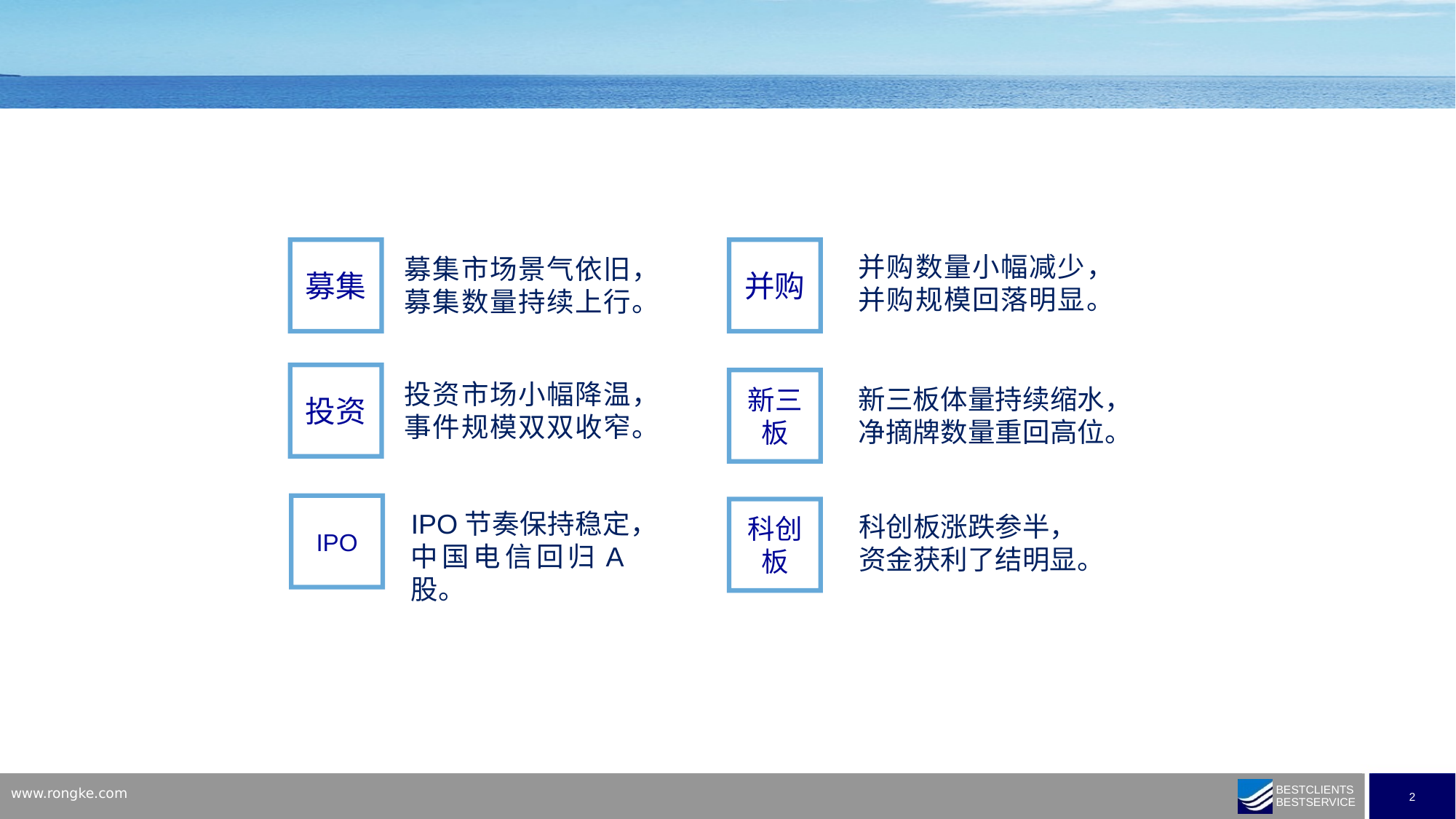

募集
并购
并购数量小幅减少，
并购规模回落明显。
募集市场景气依旧，
募集数量持续上行。
投资
新三板
投资市场小幅降温，事件规模双双收窄。
新三板体量持续缩水，
净摘牌数量重回高位。
IPO
科创板
IPO节奏保持稳定，
中国电信回归A股。
科创板涨跌参半，
资金获利了结明显。